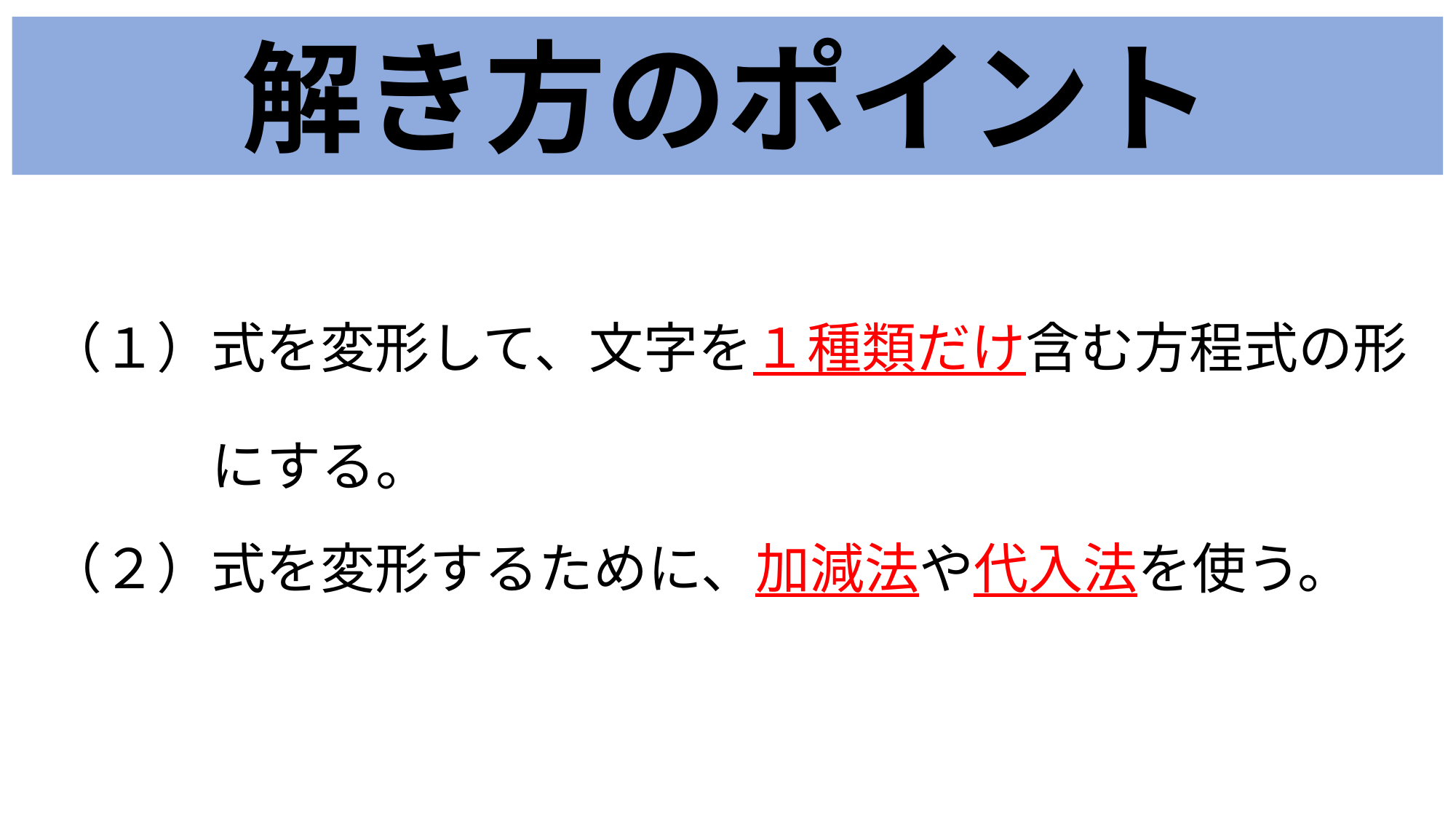

# 解き方のポイント
（１）式を変形して、文字を１種類だけ含む方程式の形
　　　にする。

（２）式を変形するために、加減法や代入法を使う。